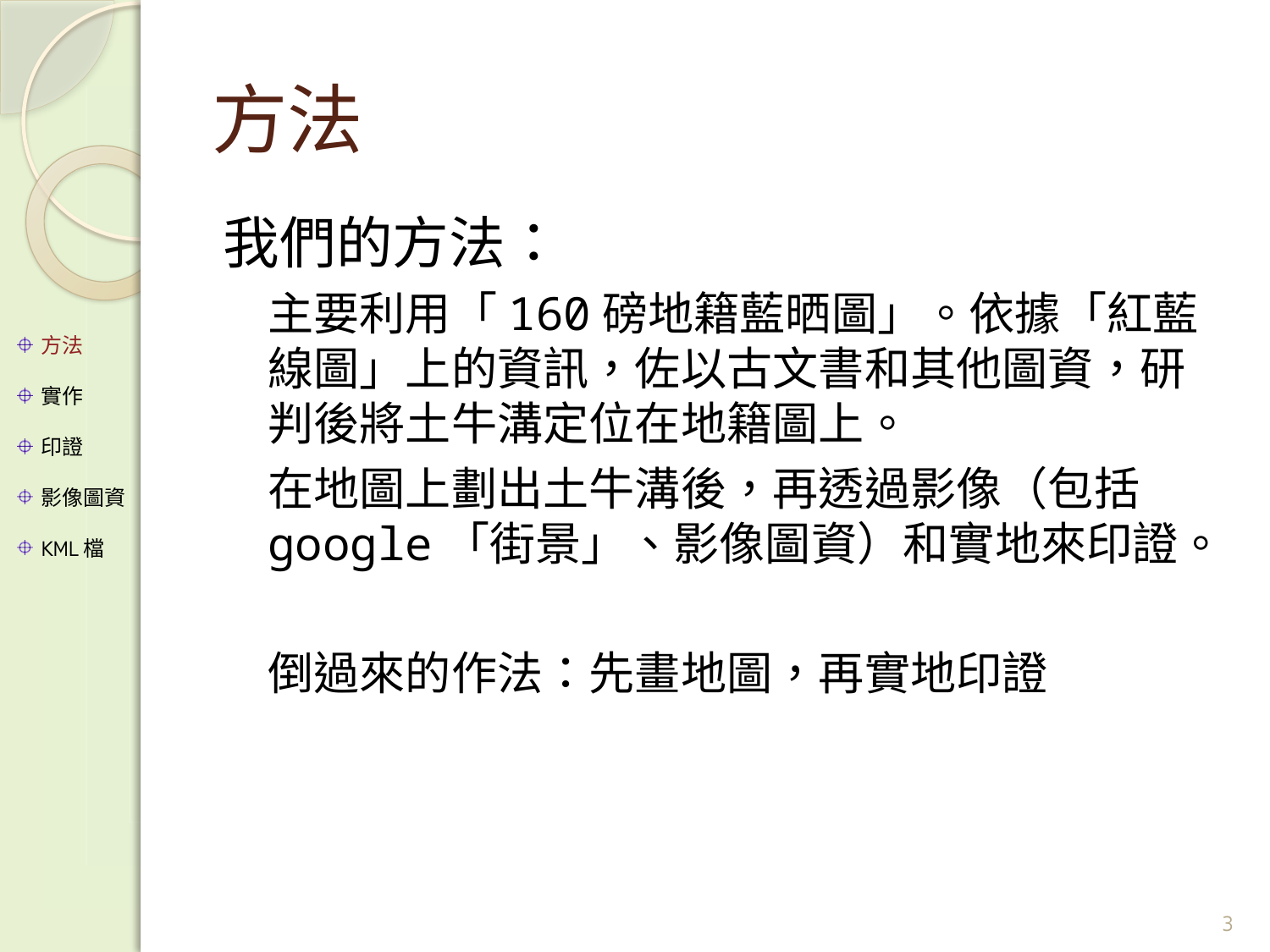

# 方法
我們的方法：
主要利用「160磅地籍藍晒圖」。依據「紅藍線圖」上的資訊，佐以古文書和其他圖資，研判後將土牛溝定位在地籍圖上。
在地圖上劃出土牛溝後，再透過影像（包括google「街景」、影像圖資）和實地來印證。

倒過來的作法：先畫地圖，再實地印證
方法

實作

印證

影像圖資

KML檔
3